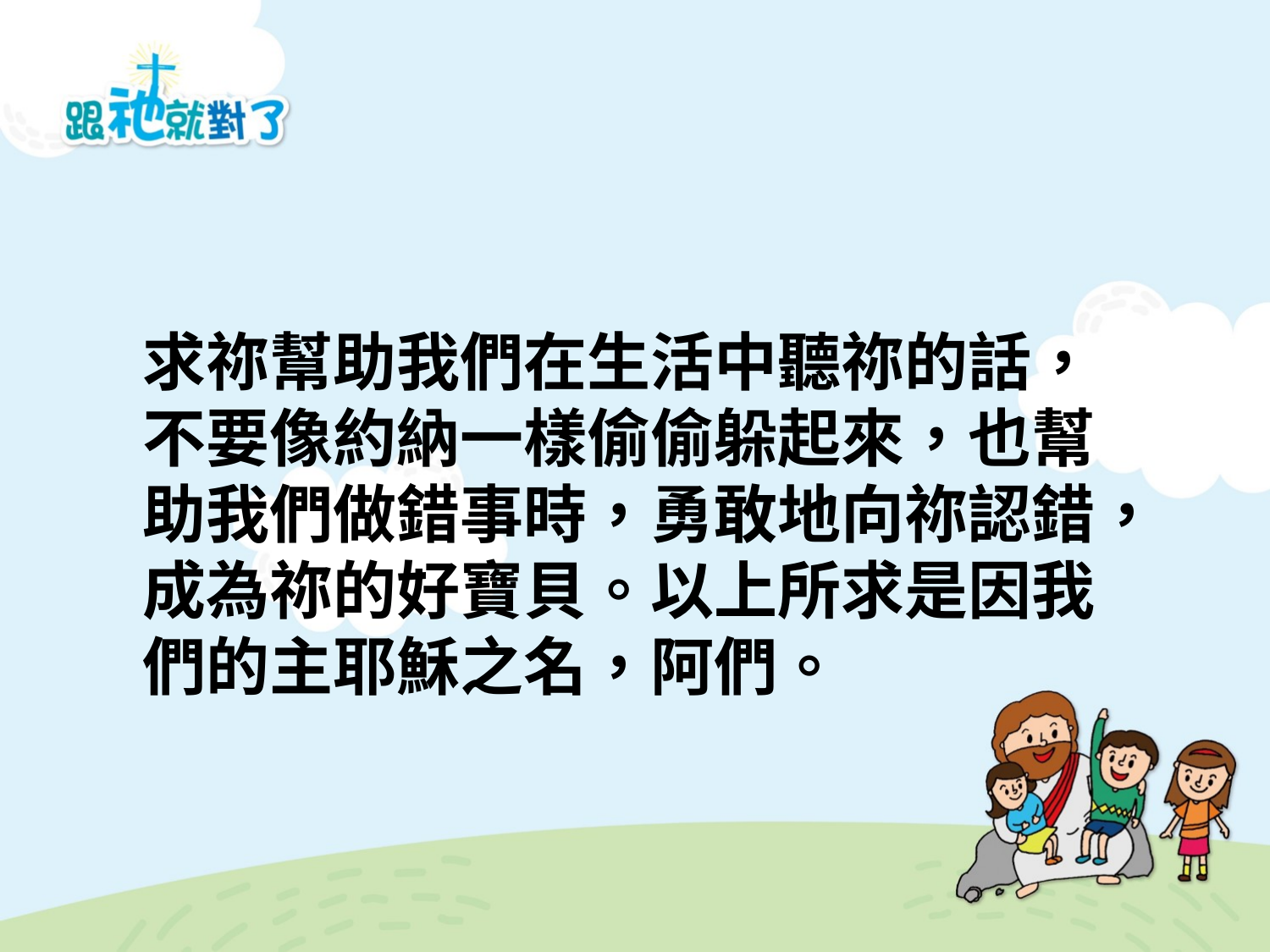

求祢幫助我們在生活中聽祢的話，不要像約納一樣偷偷躲起來，也幫助我們做錯事時，勇敢地向祢認錯，成為祢的好寶貝。以上所求是因我們的主耶穌之名，阿們。